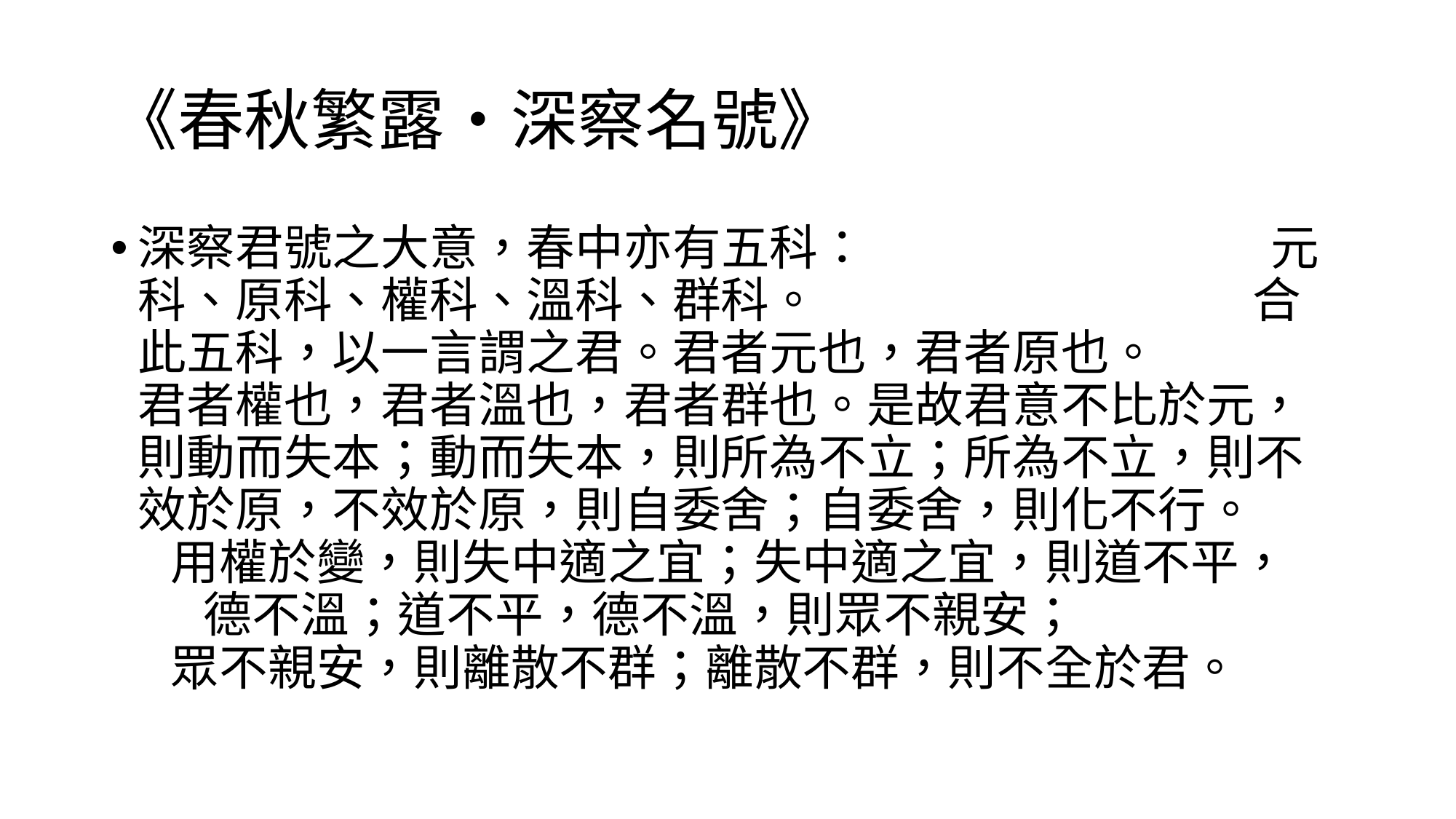

# 《春秋繁露‧深察名號》
深察君號之大意，春中亦有五科：                                     元科、原科、權科、溫科、群科。                                        合此五科，以一言謂之君。君者元也，君者原也。              君者權也，君者溫也，君者群也。是故君意不比於元，則動而失本；動而失本，則所為不立；所為不立，則不效於原，不效於原，則自委舍；自委舍，則化不行。            用權於變，則失中適之宜；失中適之宜，則道不平，            德不溫；道不平，德不溫，則眾不親安；                            眾不親安，則離散不群；離散不群，則不全於君。